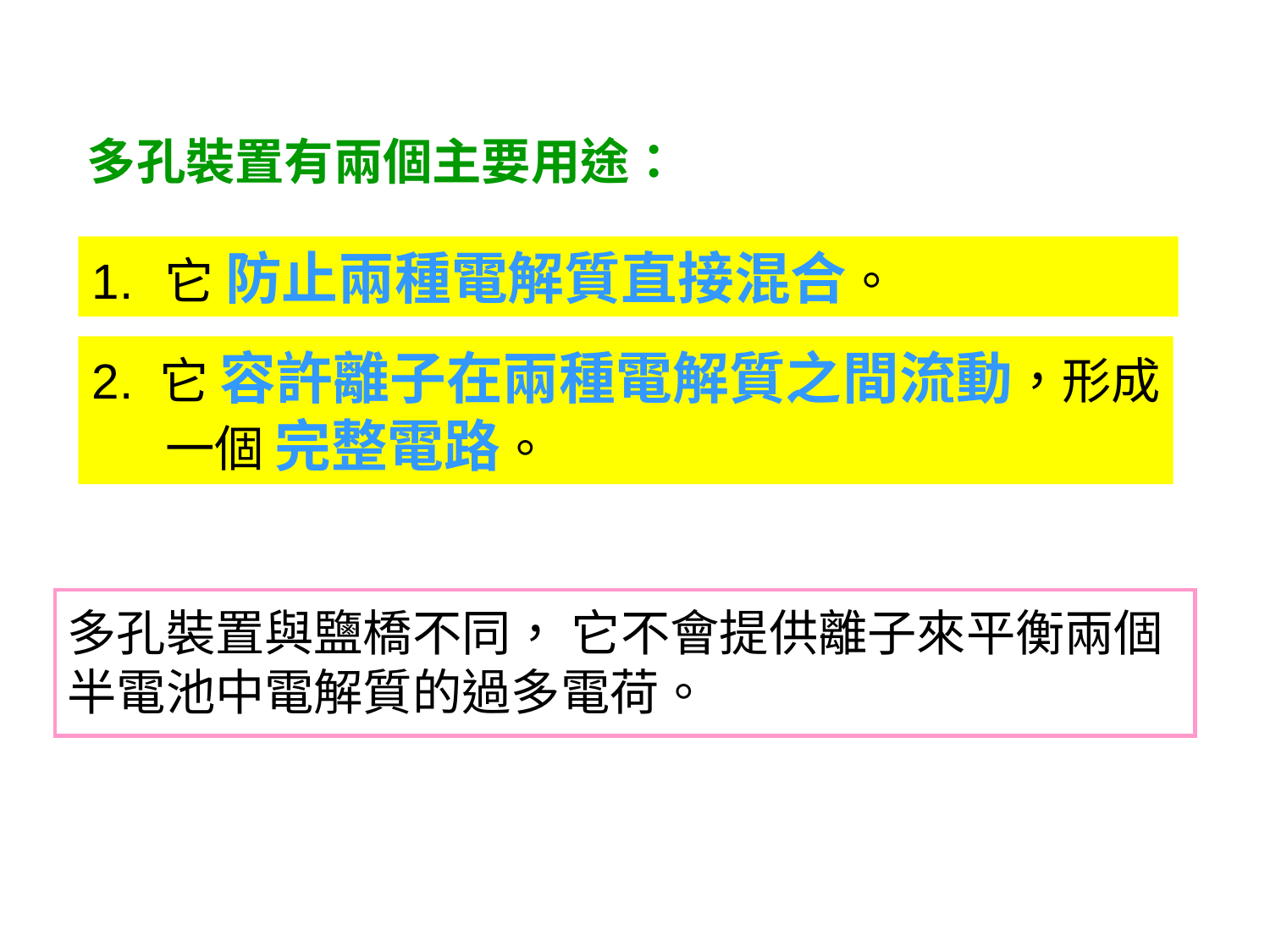

多孔裝置有兩個主要用途：
1.	它 防止兩種電解質直接混合。
2. 它 容許離子在兩種電解質之間流動，形成一個 完整電路。

多孔裝置與鹽橋不同， 它不會提供離子來平衡兩個
半電池中電解質的過多電荷。